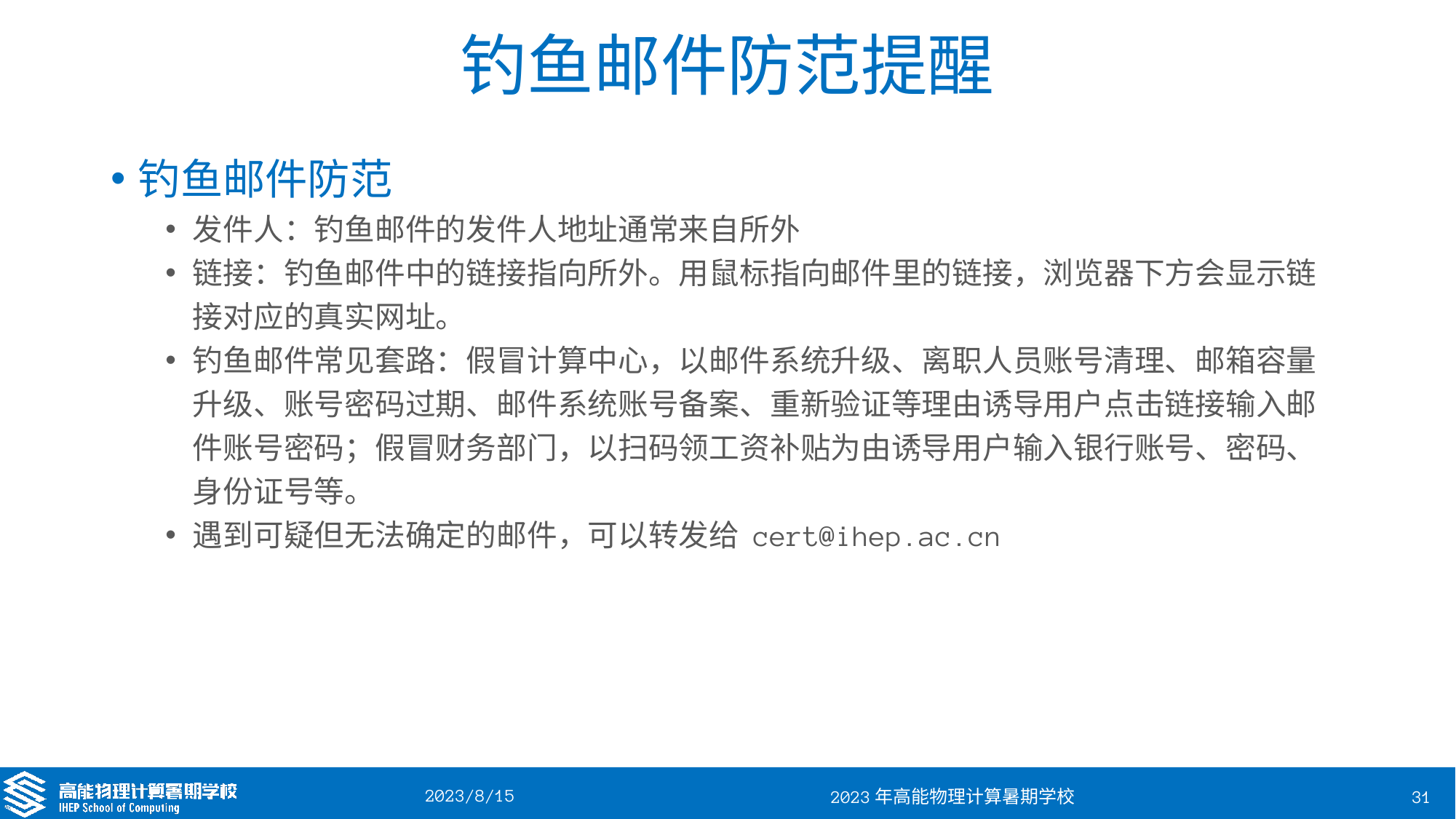

# 钓鱼邮件防范提醒
钓鱼邮件防范
发件人：钓鱼邮件的发件人地址通常来自所外
链接：钓鱼邮件中的链接指向所外。用鼠标指向邮件里的链接，浏览器下方会显示链接对应的真实网址。
钓鱼邮件常见套路：假冒计算中心，以邮件系统升级、离职人员账号清理、邮箱容量升级、账号密码过期、邮件系统账号备案、重新验证等理由诱导用户点击链接输入邮件账号密码；假冒财务部门，以扫码领工资补贴为由诱导用户输入银行账号、密码、身份证号等。
遇到可疑但无法确定的邮件，可以转发给 cert@ihep.ac.cn

2023/8/15
2023年高能物理计算暑期学校
31